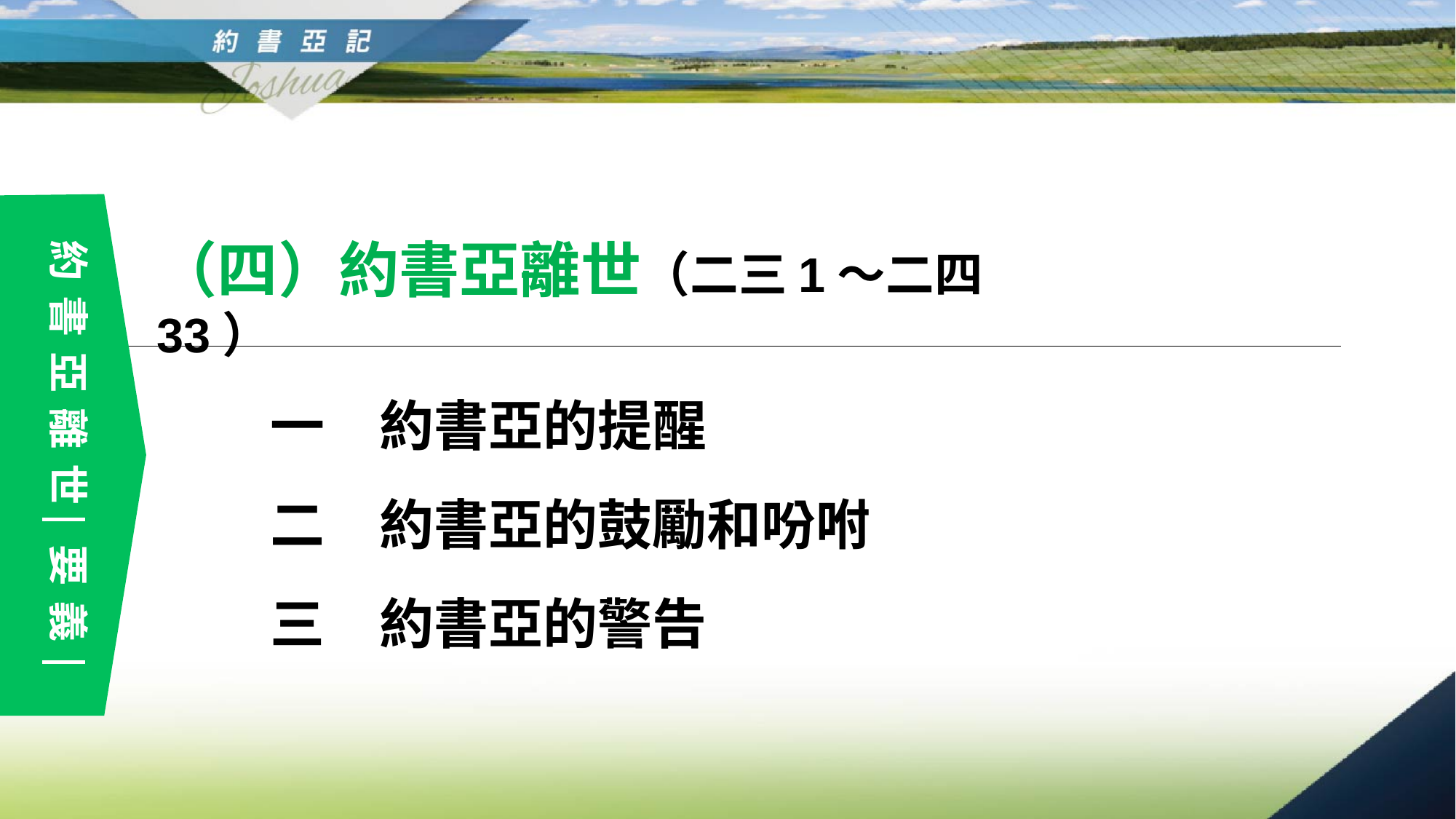

（四）約書亞離世（二三1～二四33）
約書亞離世 要義
一　約書亞的提醒
二　約書亞的鼓勵和吩咐
三　約書亞的警告